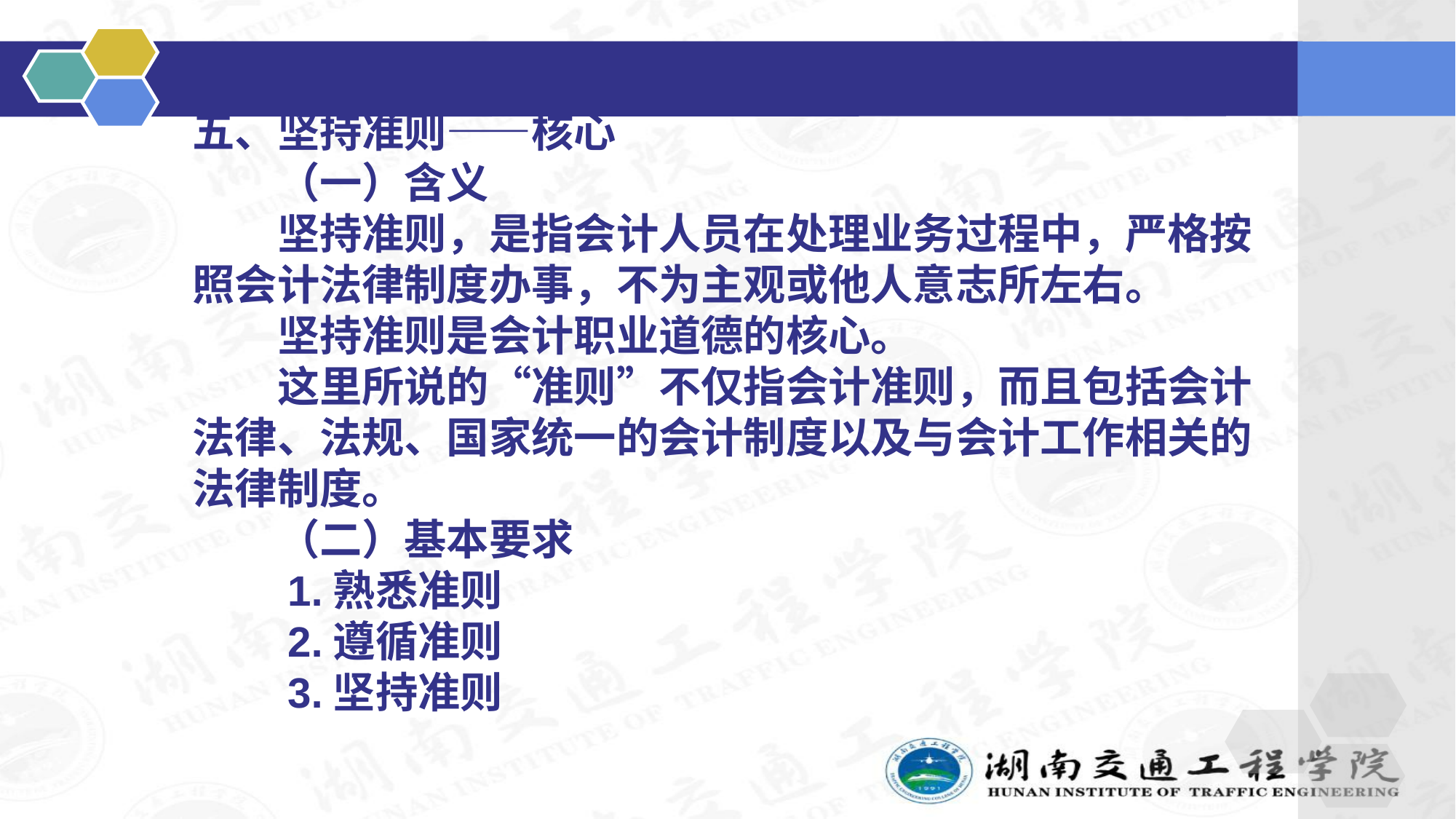

五、坚持准则——核心
　　（一）含义
　　坚持准则，是指会计人员在处理业务过程中，严格按照会计法律制度办事，不为主观或他人意志所左右。
　　坚持准则是会计职业道德的核心。
　　这里所说的“准则”不仅指会计准则，而且包括会计法律、法规、国家统一的会计制度以及与会计工作相关的法律制度。
　　（二）基本要求
　　1.熟悉准则
　　2.遵循准则
　　3.坚持准则